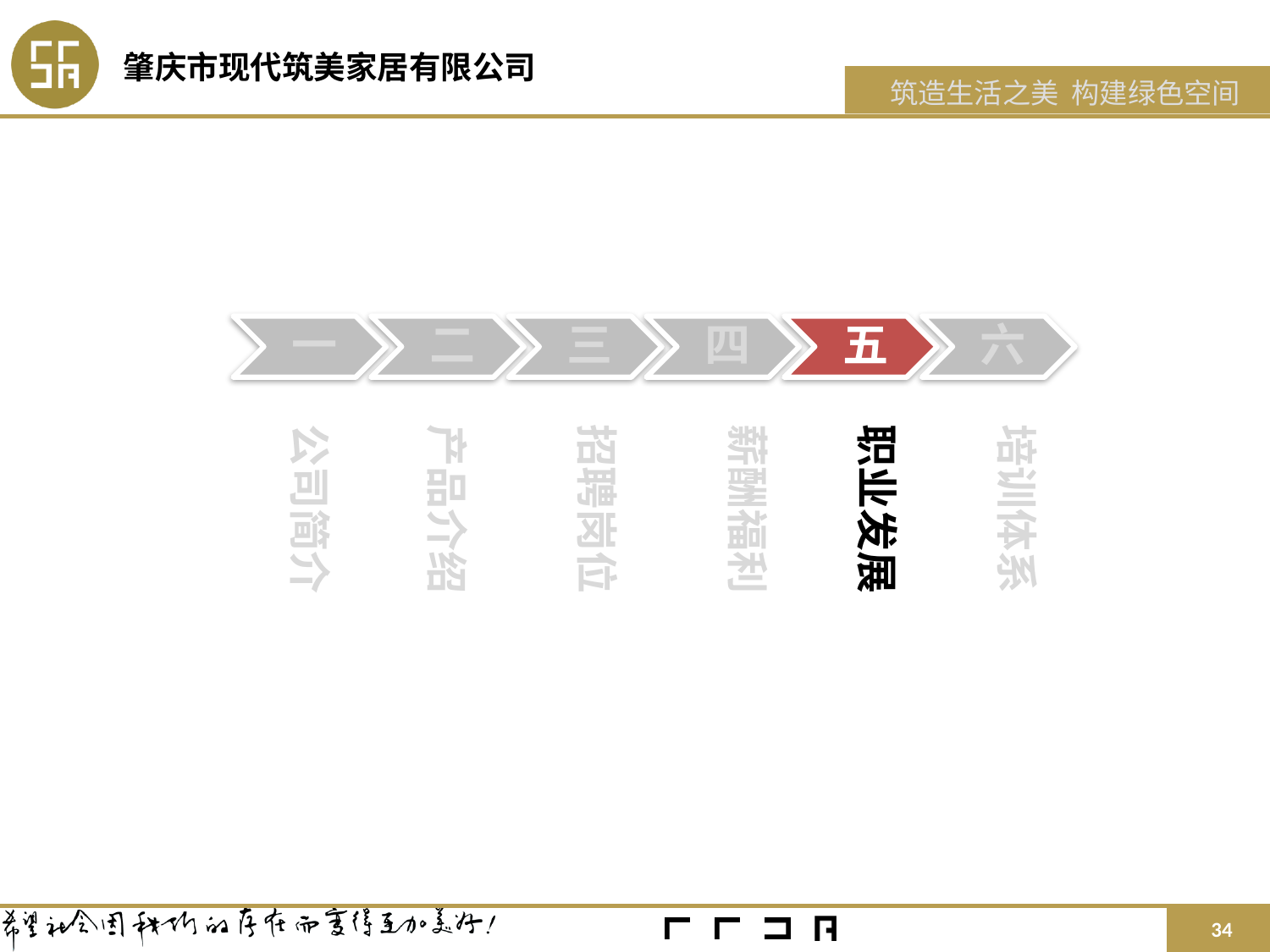

一
二
三
四
五
六
公司简介
产品介绍
招聘岗位
薪酬福利
职业发展
培训体系
34